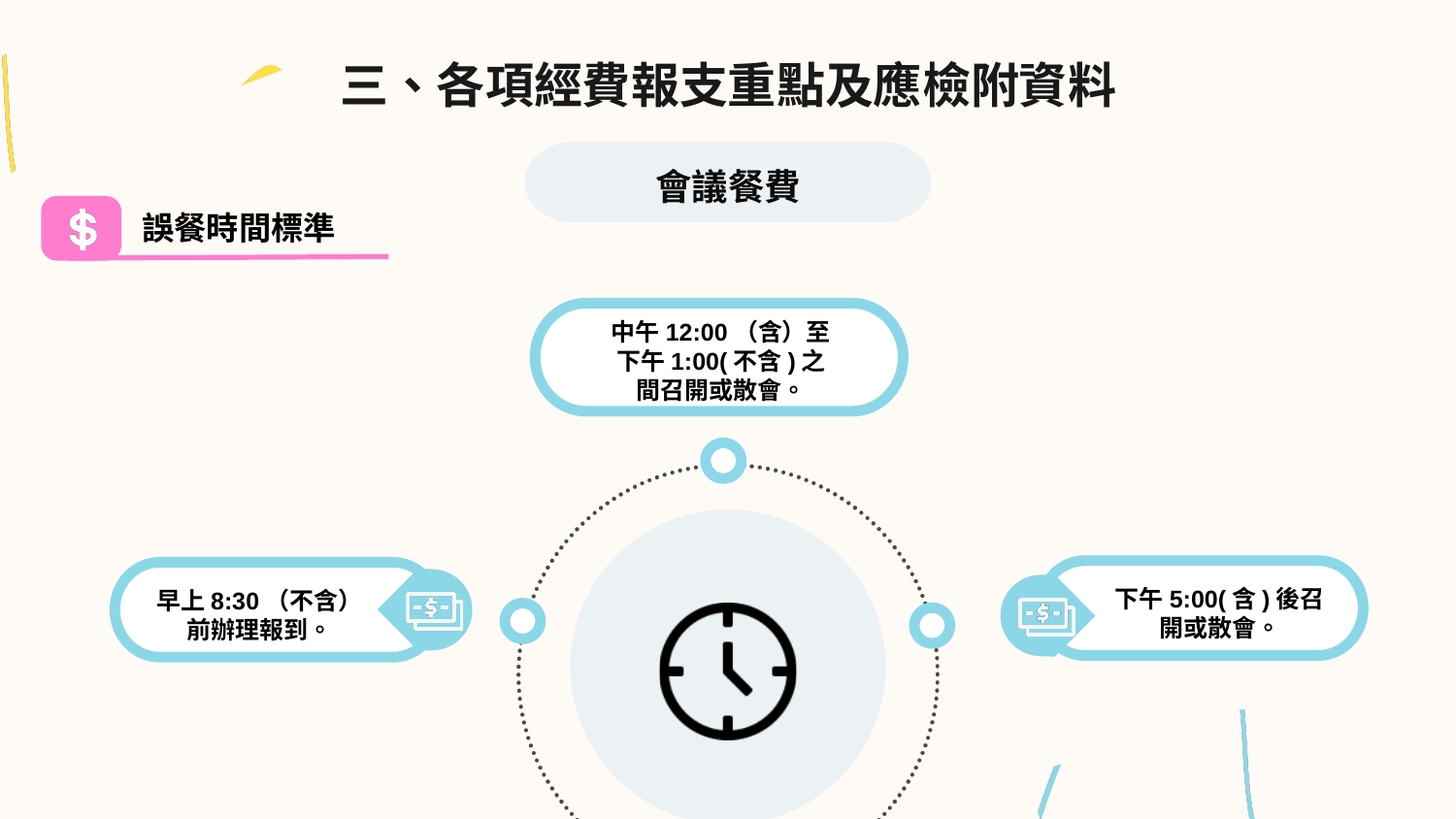

三、各項經費報支重點及應檢附資料

會議餐費

誤餐時間標準

中午12:00（含）至下午1:00(不含)之間召開或散會。

下午5:00(含)後召開或散會。
早上8:30（不含）前辦理報到。